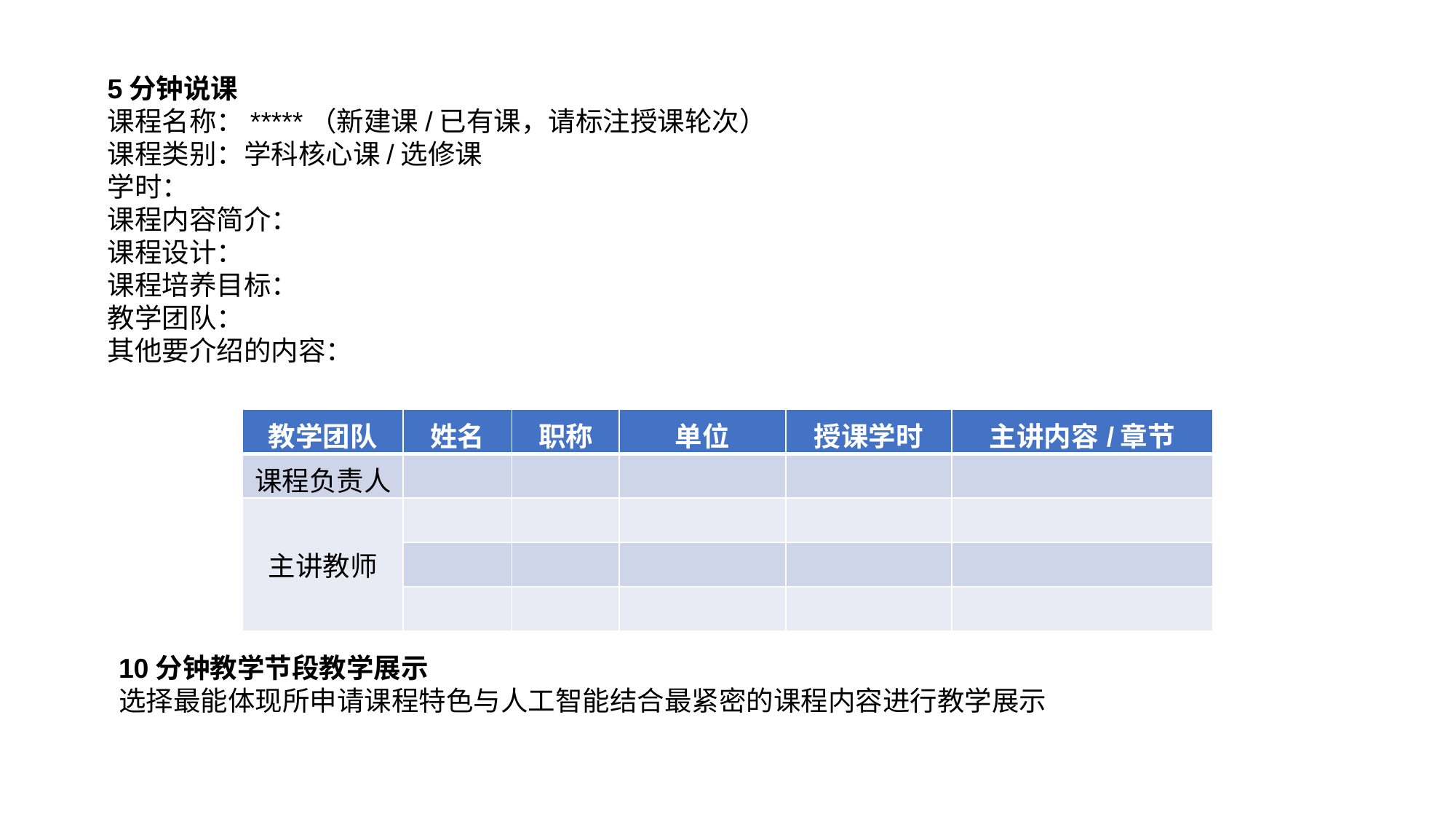

5分钟说课
课程名称：*****（新建课/已有课，请标注授课轮次）
课程类别：学科核心课/选修课
学时：
课程内容简介：
课程设计：
课程培养目标：
教学团队：
其他要介绍的内容：
| 教学团队 | 姓名 | 职称 | 单位 | 授课学时 | 主讲内容/章节 |
| --- | --- | --- | --- | --- | --- |
| 课程负责人 |  |  |  |  |  |
| 主讲教师 |  |  |  |  |  |
|  |  |  |  |  |  |
|  |  |  |  |  |  |
10分钟教学节段教学展示
选择最能体现所申请课程特色与人工智能结合最紧密的课程内容进行教学展示